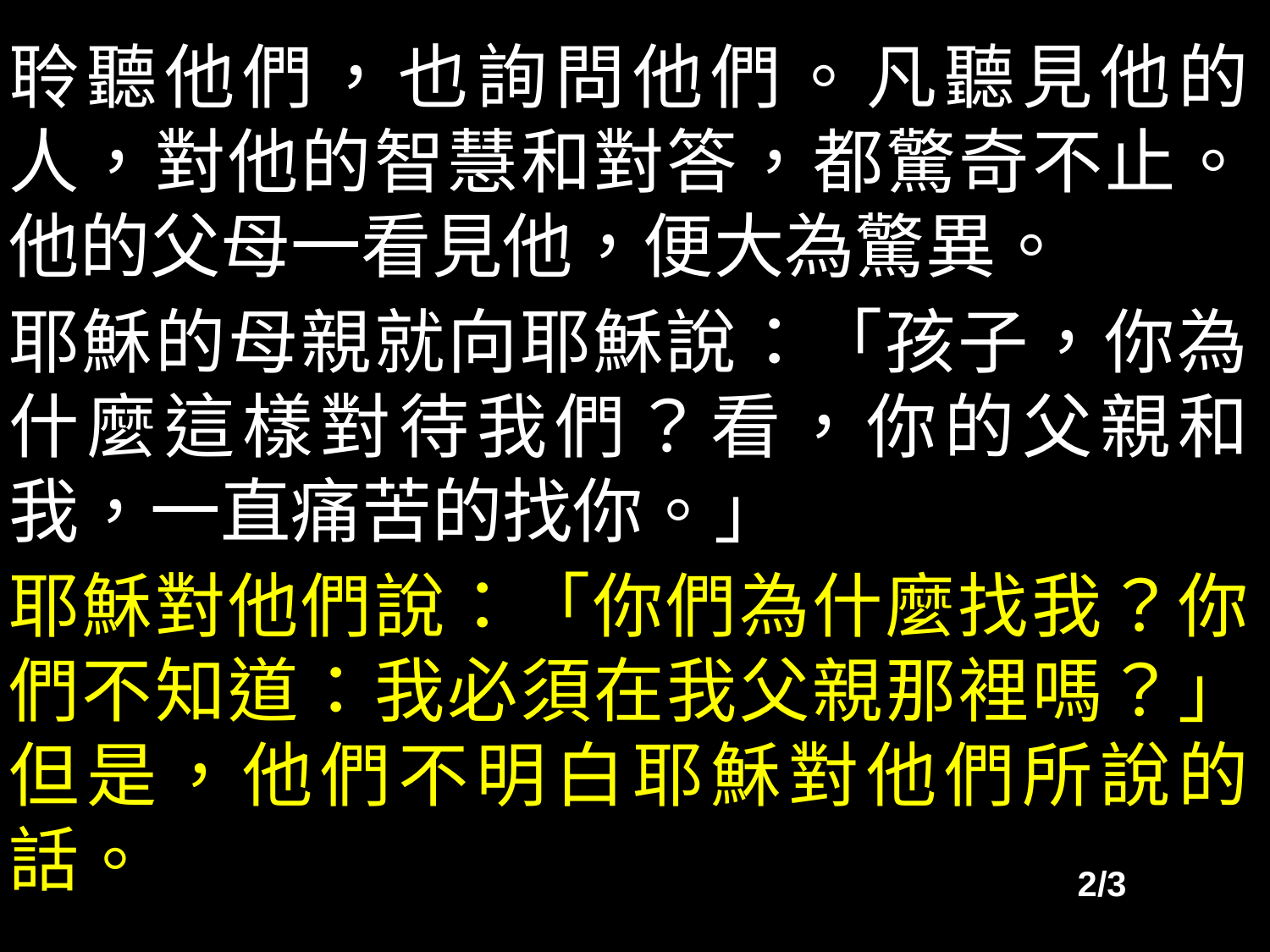

聆聽他們，也詢問他們。凡聽見他的人，對他的智慧和對答，都驚奇不止。他的父母一看見他，便大為驚異。
耶穌的母親就向耶穌說：「孩子，你為什麼這樣對待我們？看，你的父親和我，一直痛苦的找你。」
耶穌對他們說：「你們為什麼找我？你們不知道：我必須在我父親那裡嗎？」但是，他們不明白耶穌對他們所說的話。
2/3